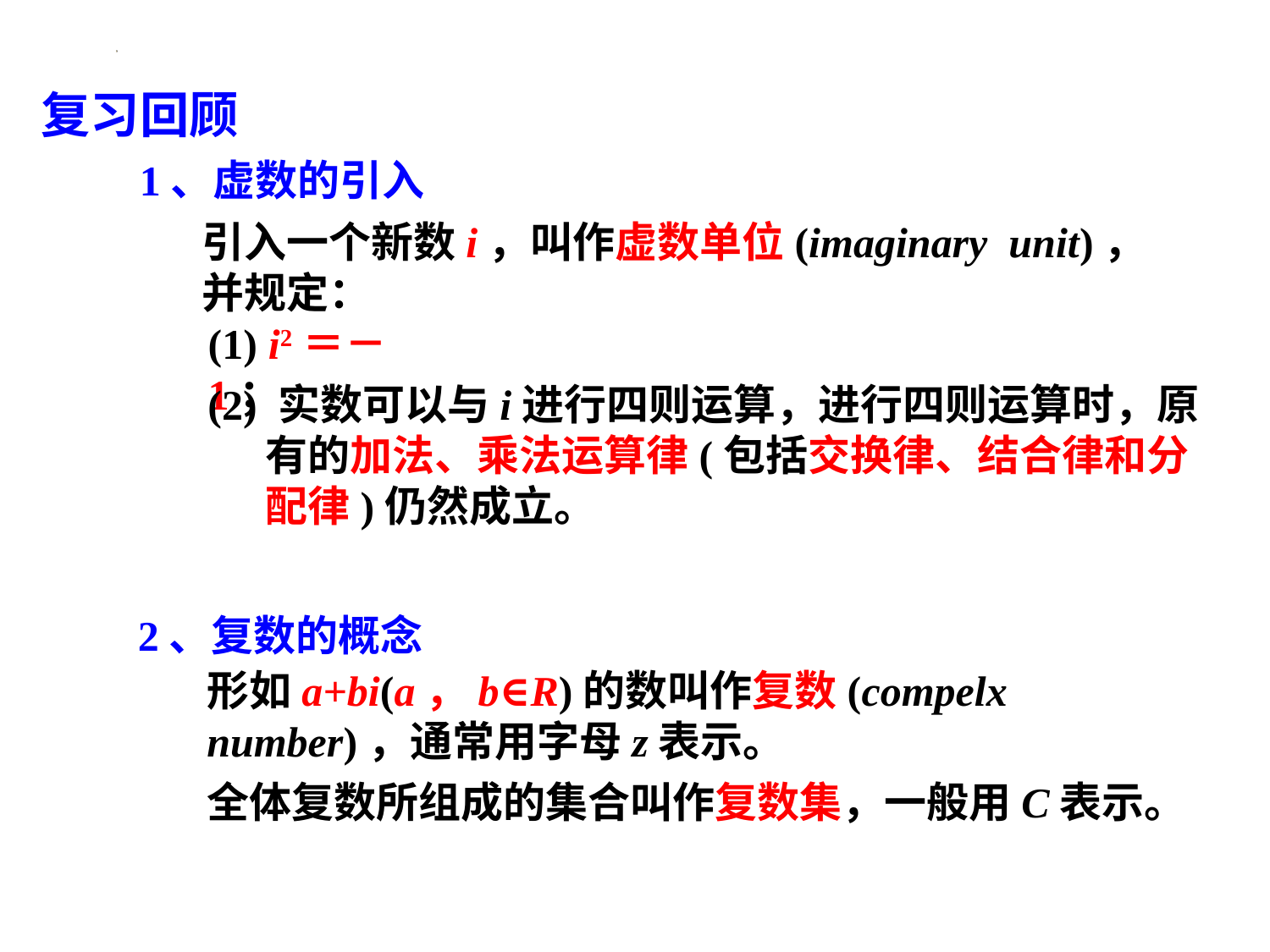

复习回顾
1、虚数的引入
引入一个新数i，叫作虚数单位(imaginary  unit)，
并规定：
(1) i2＝－1；
(2) 实数可以与i进行四则运算，进行四则运算时，原
     有的加法、乘法运算律(包括交换律、结合律和分
     配律)仍然成立。
2、复数的概念
形如a+bi(a，b∈R)的数叫作复数(compelx  number)，通常用字母z表示。
全体复数所组成的集合叫作复数集，一般用C表示。